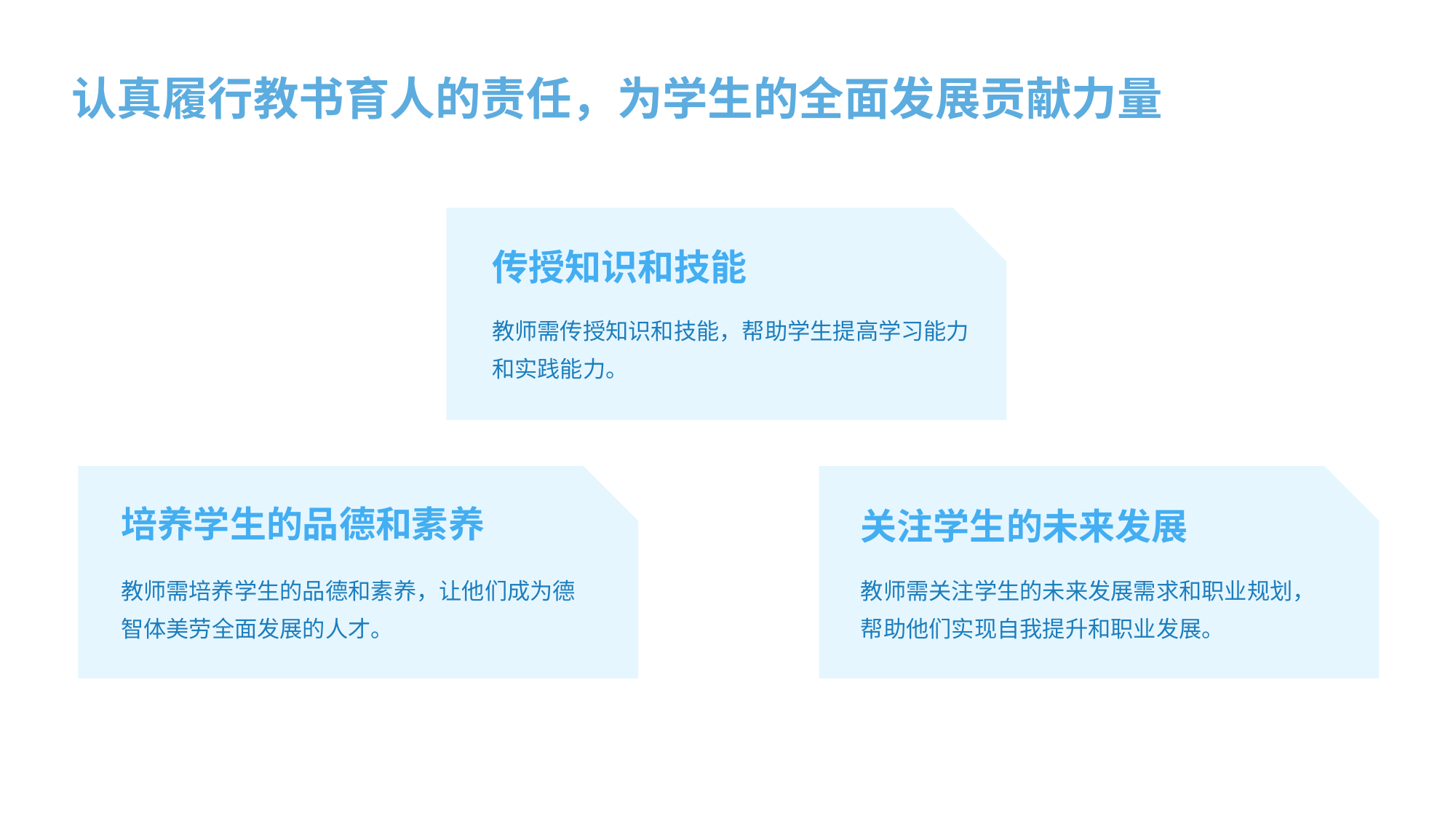

认真履行教书育人的责任，为学生的全面发展贡献力量

传授知识和技能
教师需传授知识和技能，帮助学生提高学习能力和实践能力。

培养学生的品德和素养
关注学生的未来发展
教师需培养学生的品德和素养，让他们成为德智体美劳全面发展的人才。
教师需关注学生的未来发展需求和职业规划，帮助他们实现自我提升和职业发展。